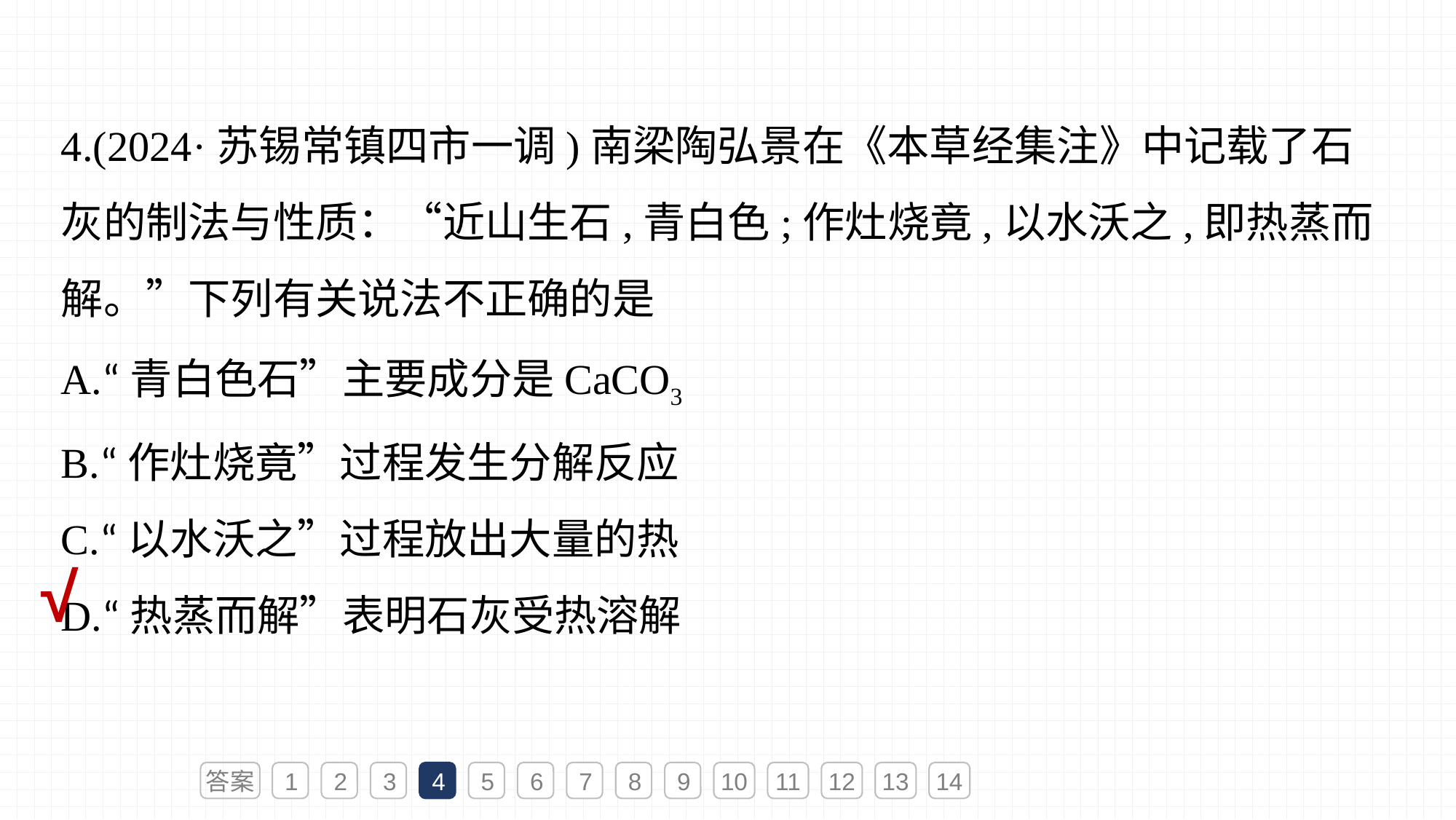

4.(2024·苏锡常镇四市一调)南梁陶弘景在《本草经集注》中记载了石灰的制法与性质：“近山生石,青白色;作灶烧竟,以水沃之,即热蒸而解。”下列有关说法不正确的是
A.“青白色石”主要成分是CaCO3
B.“作灶烧竟”过程发生分解反应
C.“以水沃之”过程放出大量的热
D.“热蒸而解”表明石灰受热溶解
√
答案
1
2
3
4
5
6
7
8
9
10
11
12
13
14